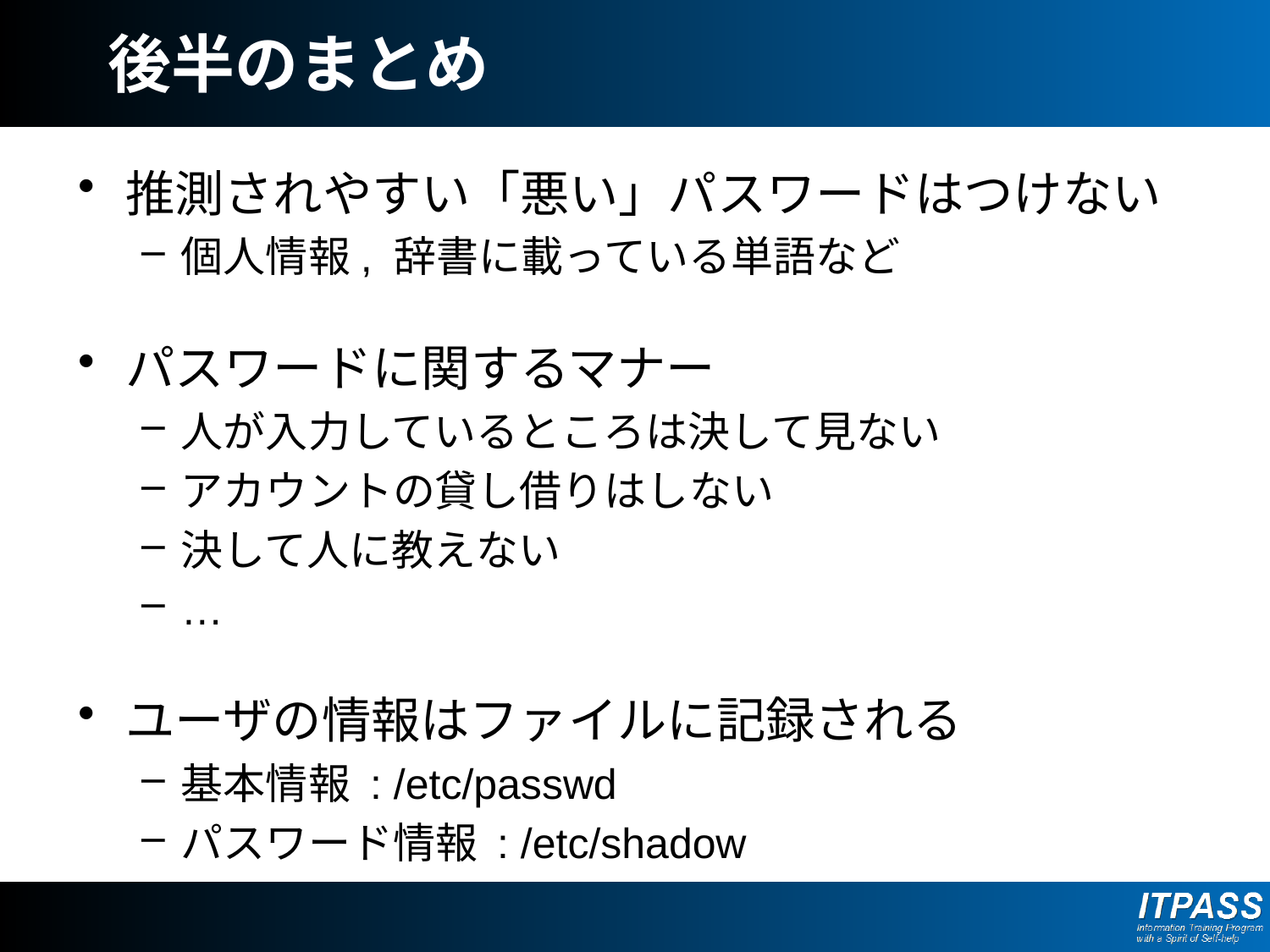

# 後半のまとめ
推測されやすい「悪い」パスワードはつけない
個人情報, 辞書に載っている単語など

パスワードに関するマナー
人が入力しているところは決して見ない
アカウントの貸し借りはしない
決して人に教えない
…

ユーザの情報はファイルに記録される
基本情報 : /etc/passwd
パスワード情報 : /etc/shadow